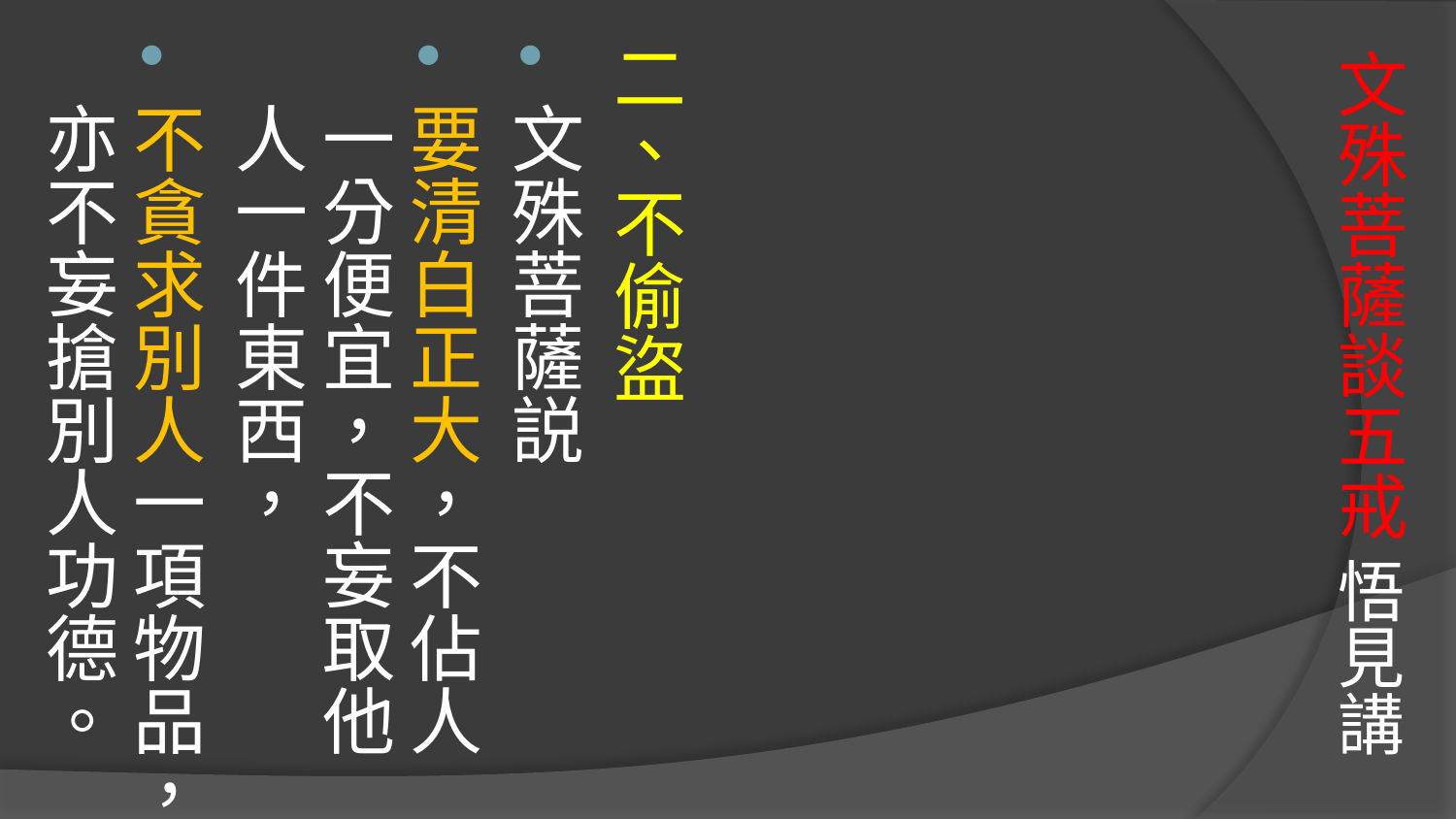

# 文殊菩薩談五戒 悟見講
二、不偷盜
文殊菩薩説
要清白正大，不佔人一分便宜，不妄取他人一件東西，
不貪求別人一項物品，亦不妄搶別人功德。